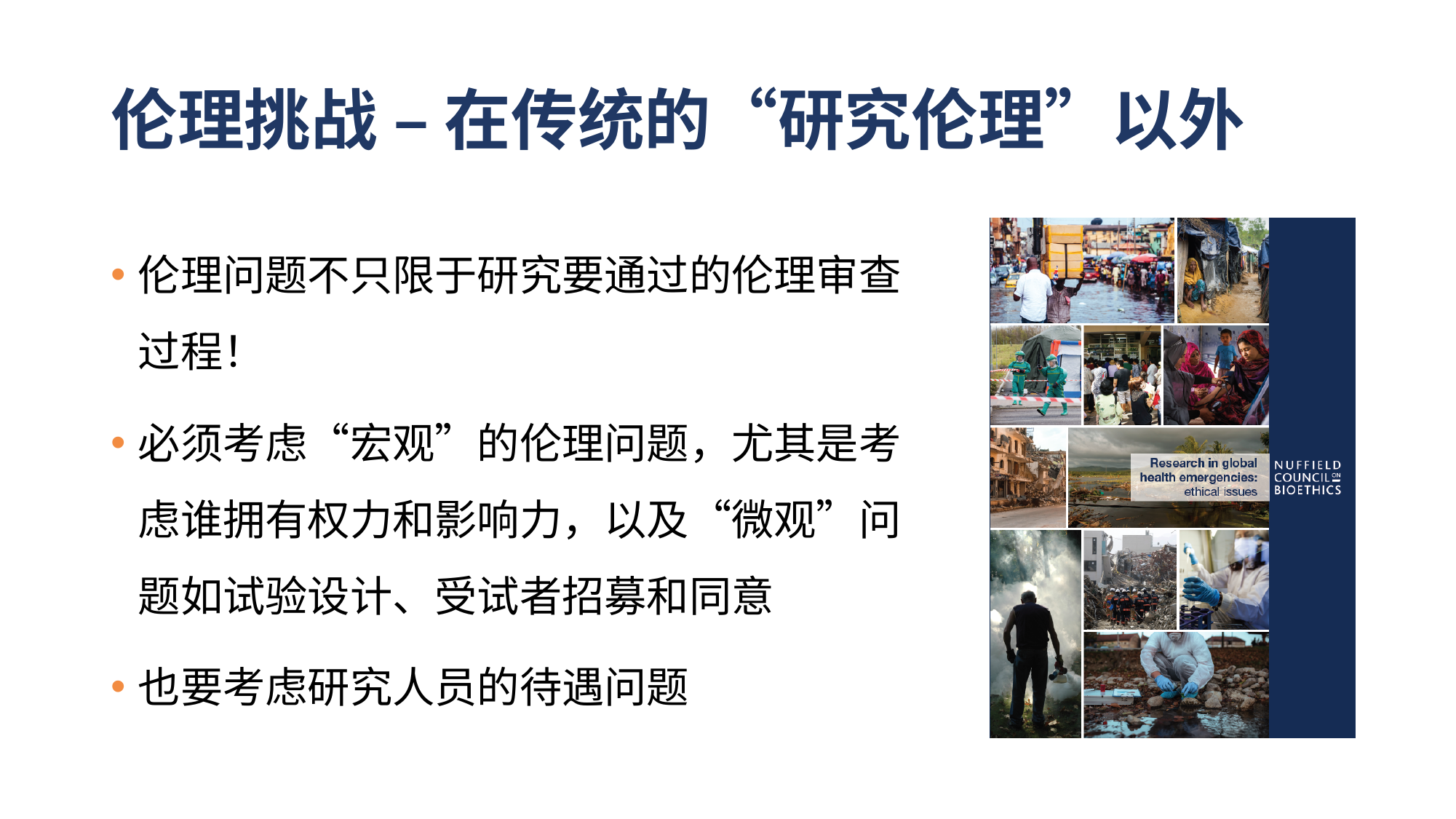

# 伦理挑战 – 在传统的“研究伦理”以外
伦理问题不只限于研究要通过的伦理审查过程！
必须考虑“宏观”的伦理问题，尤其是考虑谁拥有权力和影响力，以及“微观”问题如试验设计、受试者招募和同意
也要考虑研究人员的待遇问题